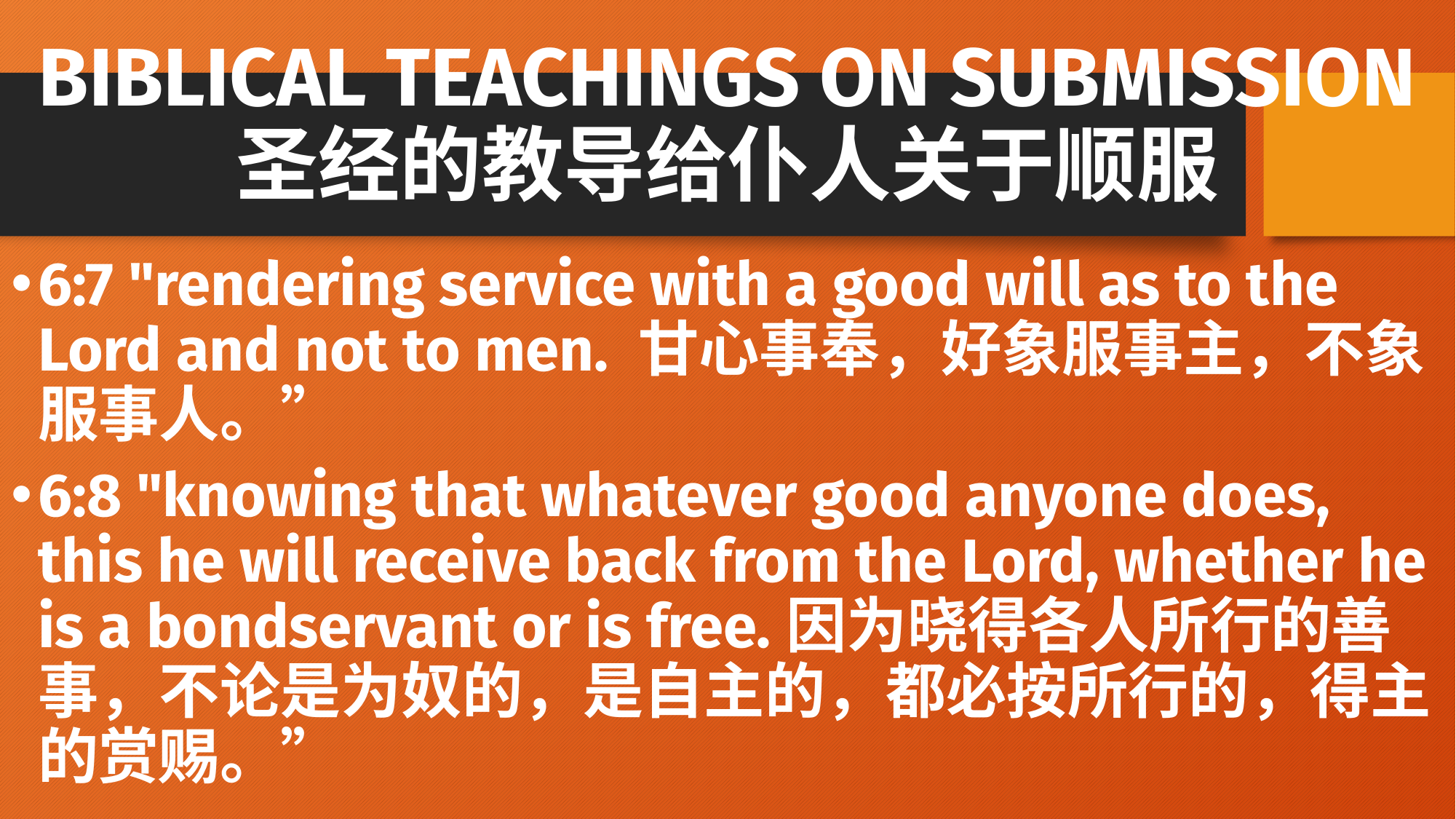

# BIBLICAL TEACHINGS ON SUBMISSION 圣经的教导给仆人关于顺服
6:7 "rendering service with a good will as to the Lord and not to men. 甘心事奉，好象服事主，不象服事人。”
6:8 "knowing that whatever good anyone does, this he will receive back from the Lord, whether he is a bondservant or is free.因为晓得各人所行的善事，不论是为奴的，是自主的，都必按所行的，得主的赏赐。”